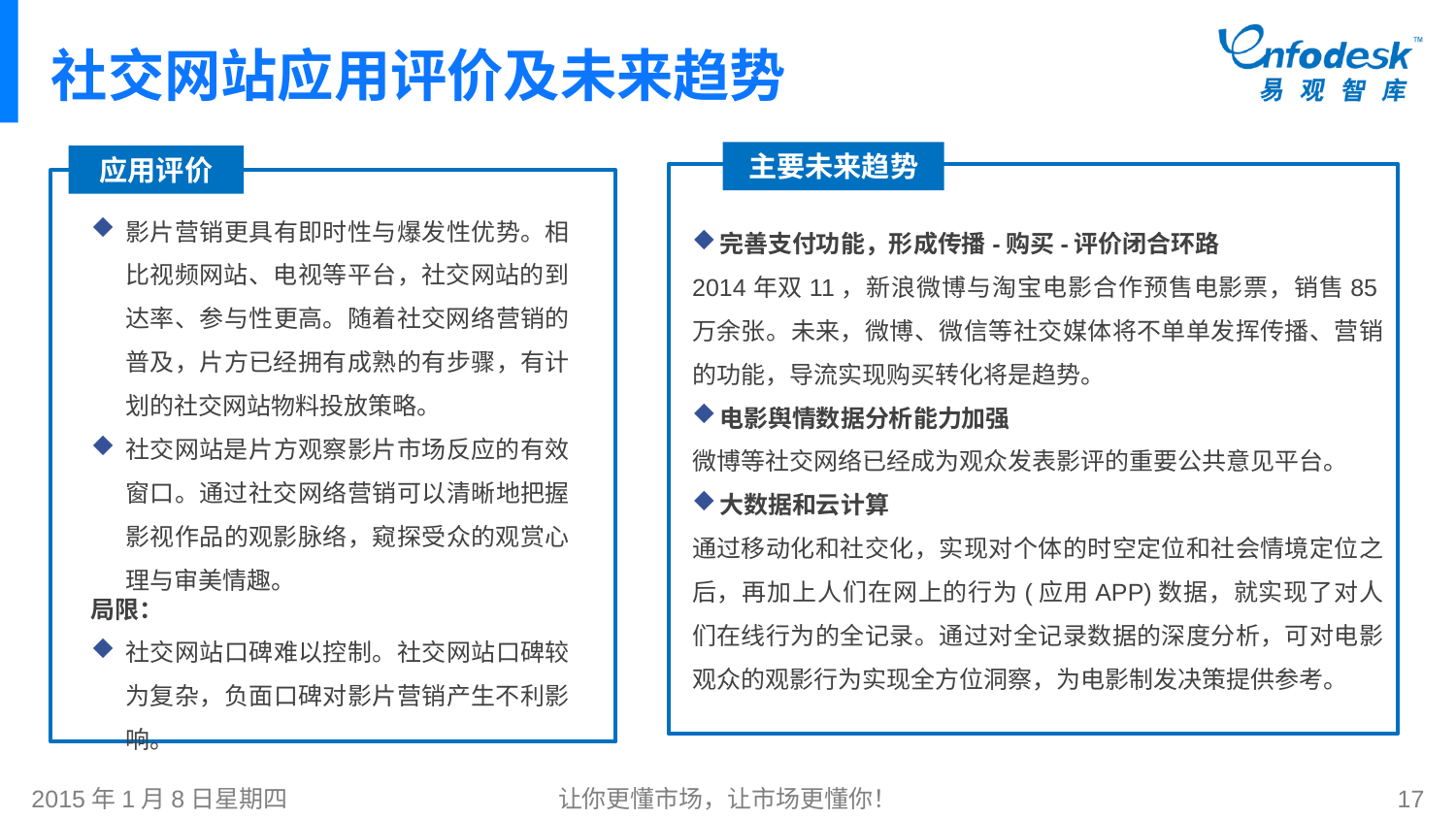

# 社交网站应用评价及未来趋势
主要未来趋势
应用评价

影片营销更具有即时性与爆发性优势。相比视频网站、电视等平台，社交网站的到达率、参与性更高。随着社交网络营销的普及，片方已经拥有成熟的有步骤，有计划的社交网站物料投放策略。
社交网站是片方观察影片市场反应的有效窗口。通过社交网络营销可以清晰地把握影视作品的观影脉络，窥探受众的观赏心理与审美情趣。
局限：
社交网站口碑难以控制。社交网站口碑较为复杂，负面口碑对影片营销产生不利影响。
完善支付功能，形成传播-购买-评价闭合环路
2014年双11，新浪微博与淘宝电影合作预售电影票，销售85万余张。未来，微博、微信等社交媒体将不单单发挥传播、营销的功能，导流实现购买转化将是趋势。
电影舆情数据分析能力加强
微博等社交网络已经成为观众发表影评的重要公共意见平台。
大数据和云计算
通过移动化和社交化，实现对个体的时空定位和社会情境定位之后，再加上人们在网上的行为(应用APP)数据，就实现了对人们在线行为的全记录。通过对全记录数据的深度分析，可对电影观众的观影行为实现全方位洞察，为电影制发决策提供参考。
2015年1月8日星期四
让你更懂市场，让市场更懂你！
17